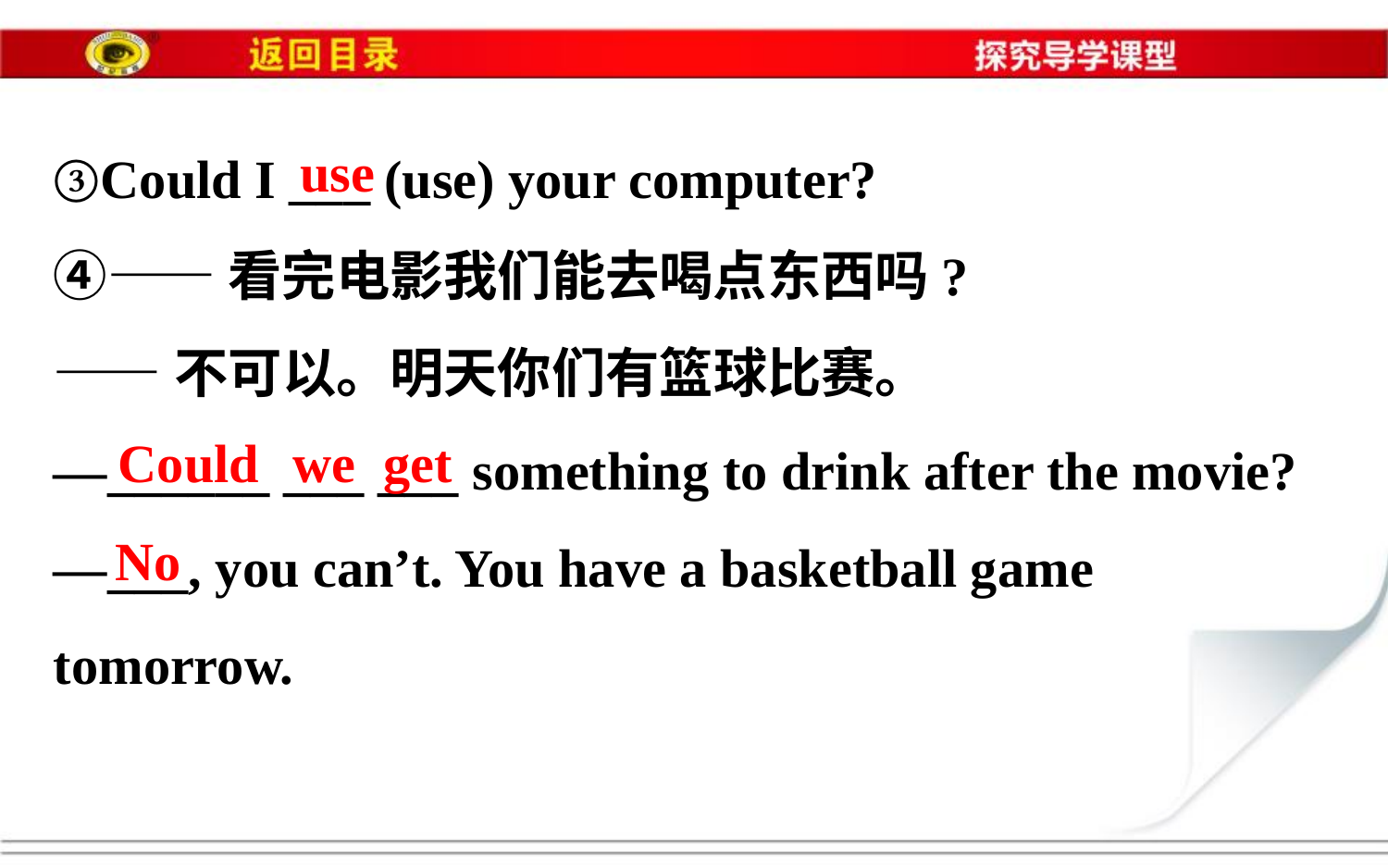

use
③Could I ___ (use) your computer?
④——看完电影我们能去喝点东西吗?
——不可以。明天你们有篮球比赛。
—______ ___ ___ something to drink after the movie?
—___, you can’t. You have a basketball game
tomorrow.
Could
we
get
No